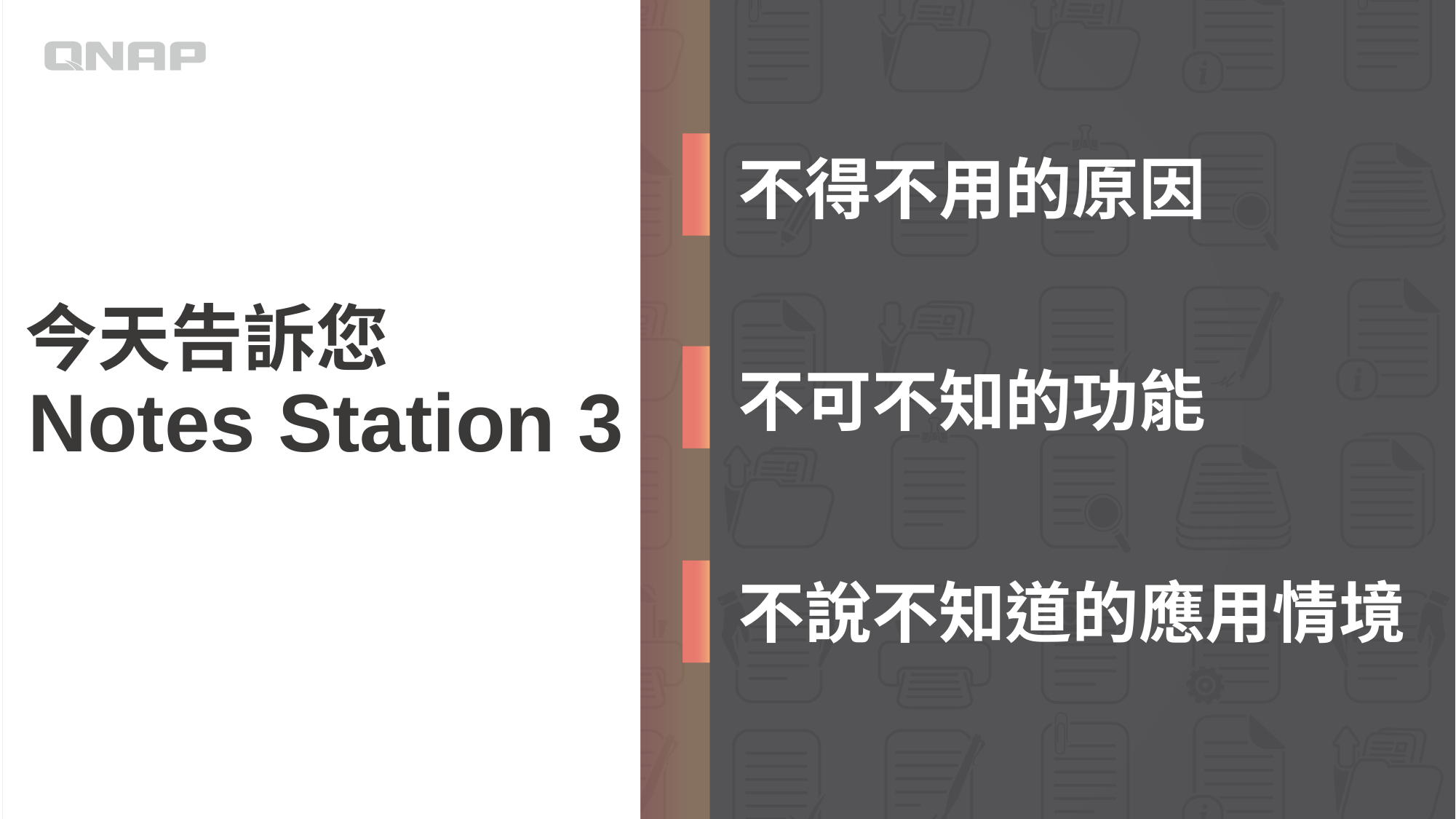

不得不用的原因
今天告訴您
不可不知的功能
Notes Station 3
不說不知道的應用情境